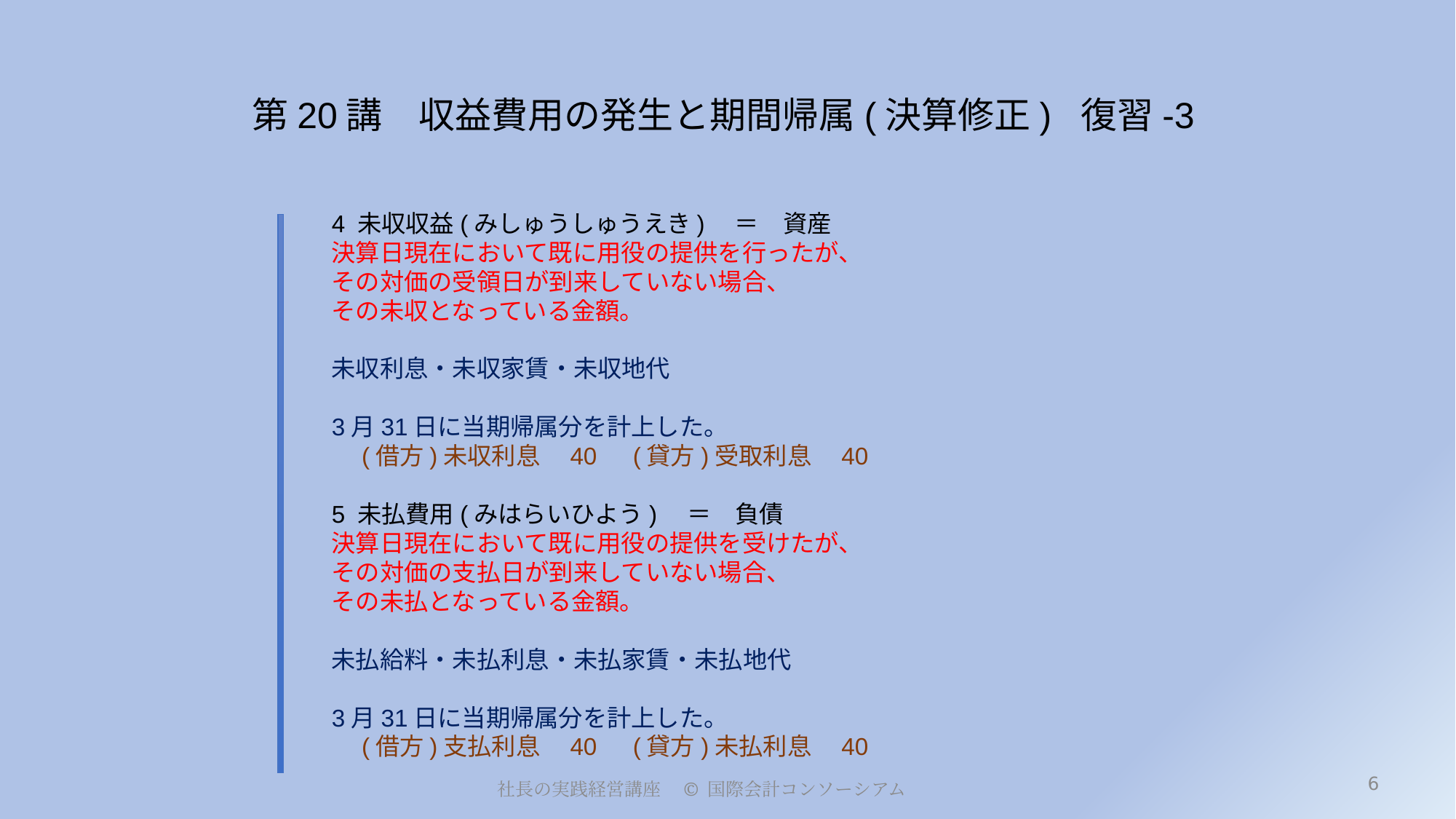

# 第20講　収益費用の発生と期間帰属(決算修正)  復習-3
4 未収収益(みしゅうしゅうえき)　＝　資産
決算日現在において既に用役の提供を行ったが、
その対価の受領日が到来していない場合、
その未収となっている金額。

未収利息・未収家賃・未収地代

3月31日に当期帰属分を計上した。
　(借方)未収利息　40　(貸方)受取利息　40

5 未払費用(みはらいひよう)　＝　負債
決算日現在において既に用役の提供を受けたが、
その対価の支払日が到来していない場合、
その未払となっている金額。

未払給料・未払利息・未払家賃・未払地代

3月31日に当期帰属分を計上した。
　(借方)支払利息　40　(貸方)未払利息　40

6
社長の実践経営講座　© 国際会計コンソーシアム